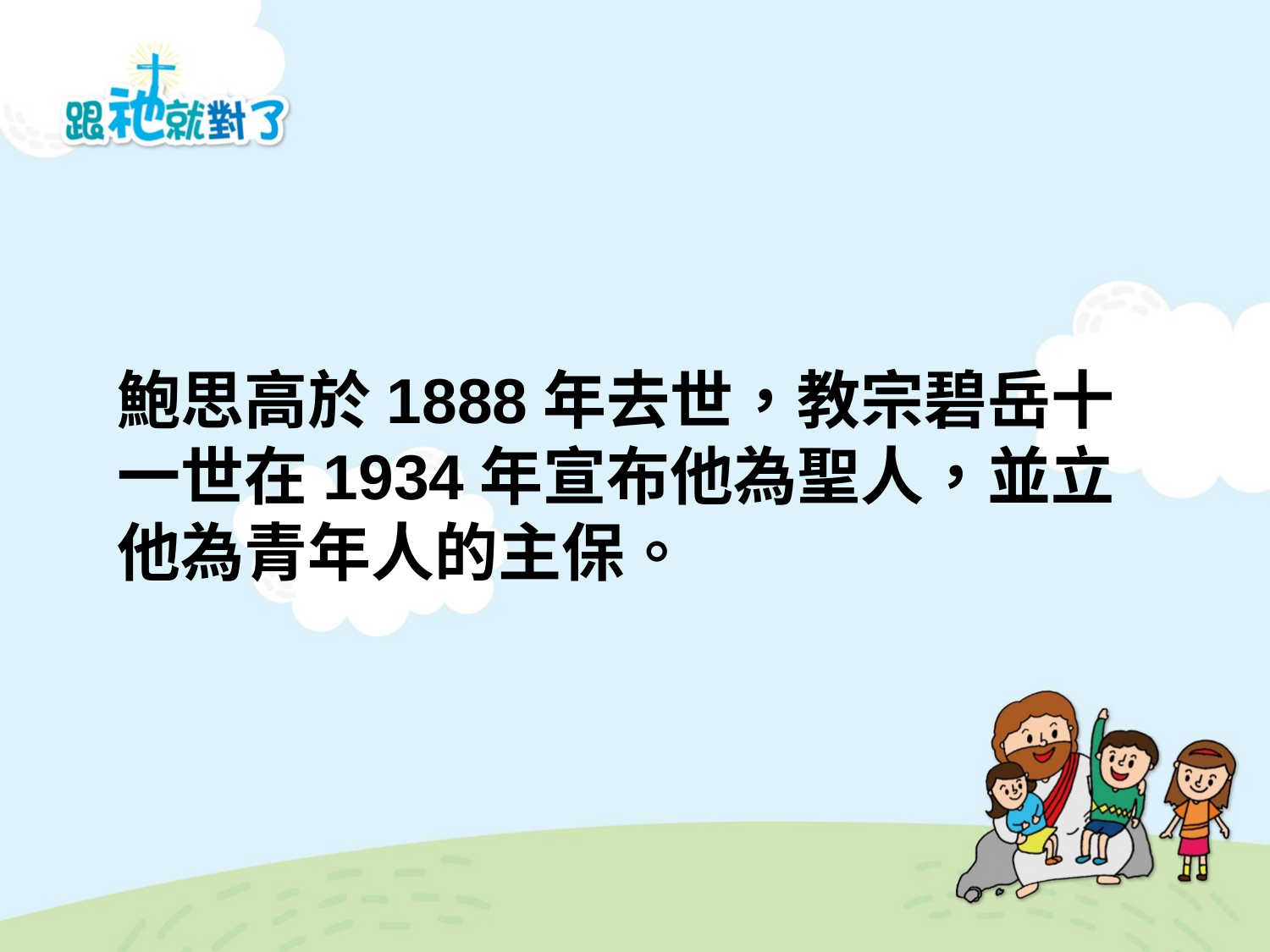

鮑思高於1888年去世，教宗碧岳十一世在1934年宣布他為聖人，並立他為青年人的主保。